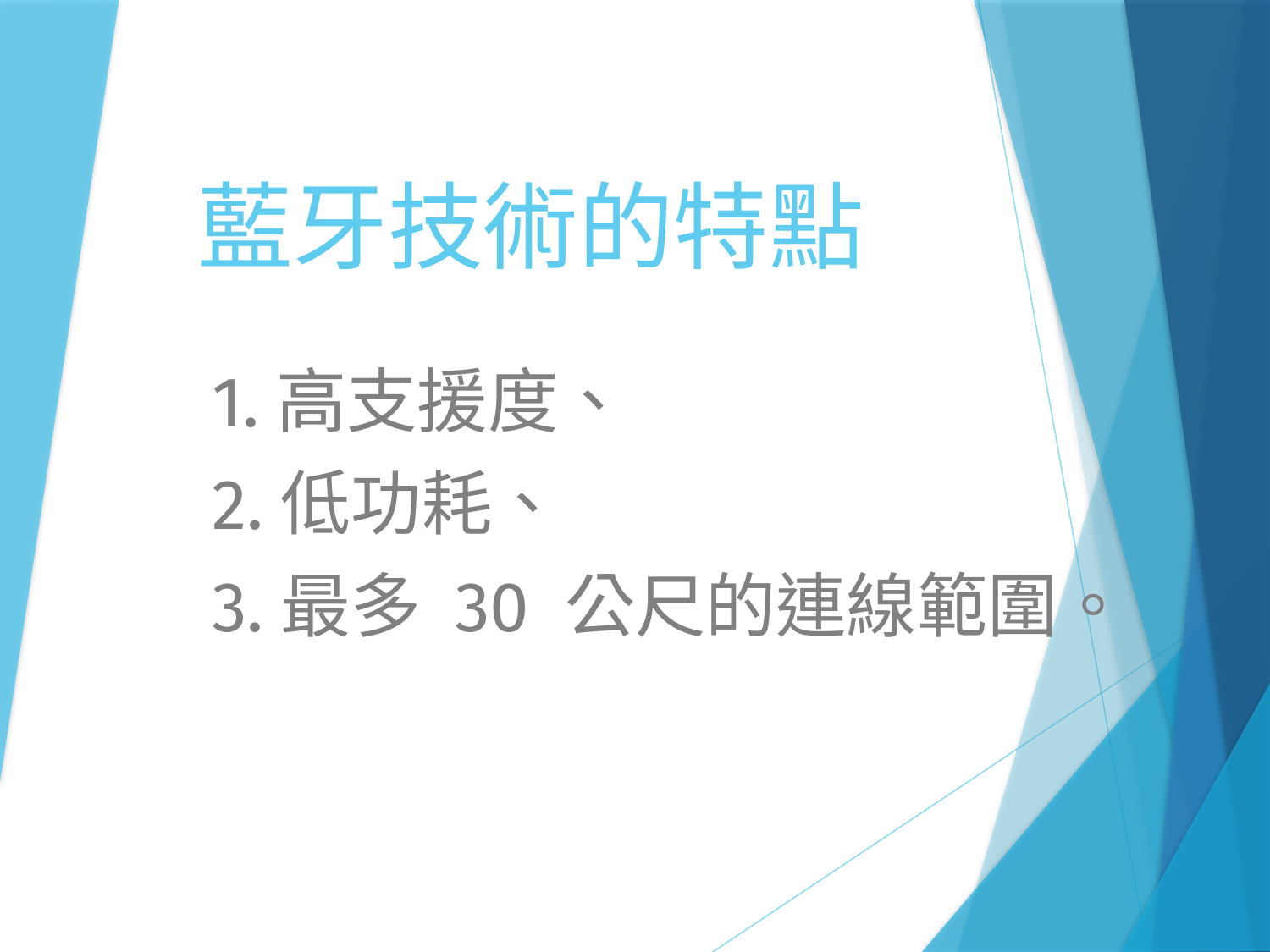

# 藍牙技術的特點
1.高支援度、
2.低功耗、
3.最多 30 公尺的連線範圍。